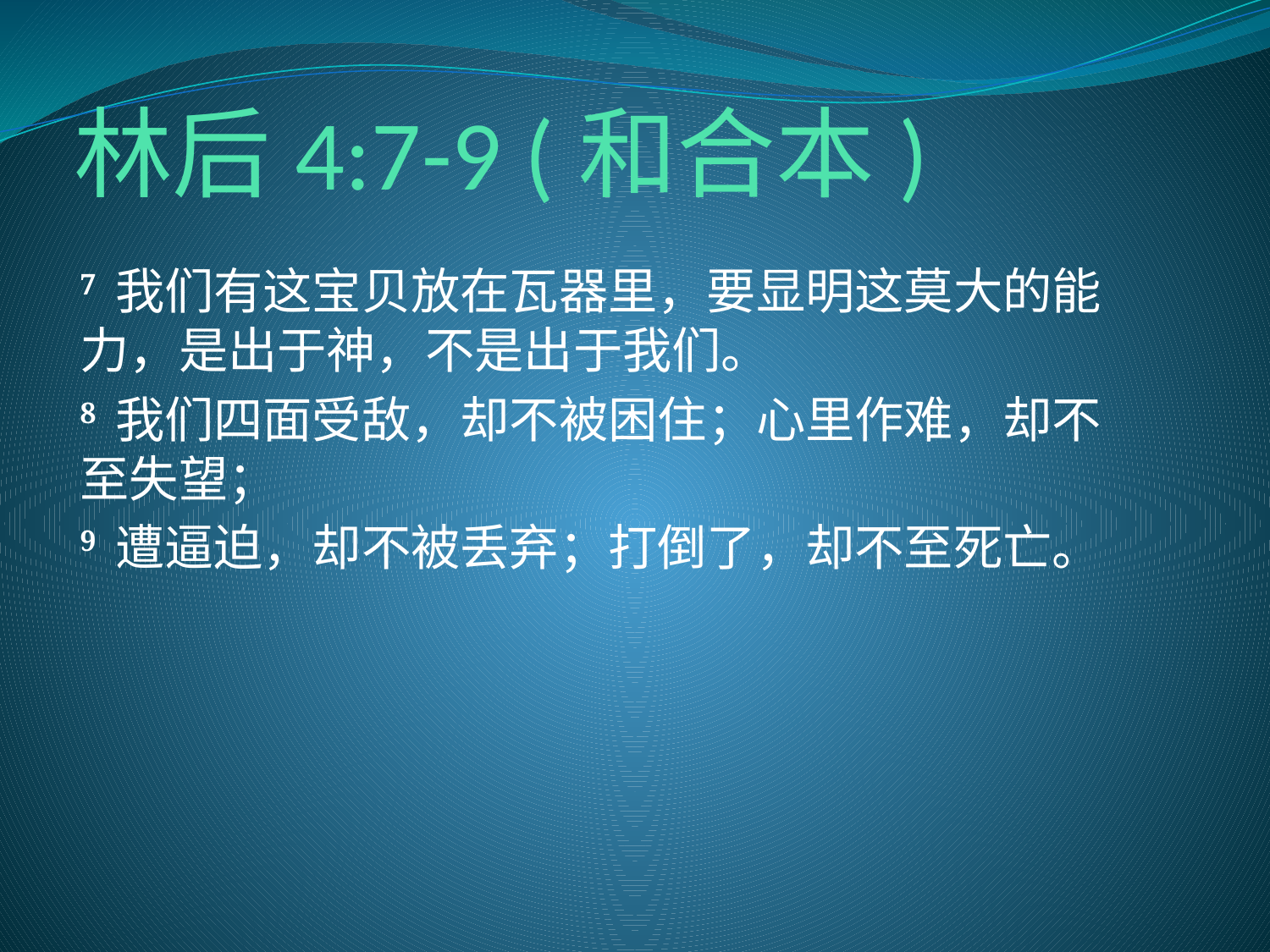

# 林后4:7-9 (和合本)
7 我们有这宝贝放在瓦器里，要显明这莫大的能力，是出于神，不是出于我们。
8 我们四面受敌，却不被困住；心里作难，却不至失望；
9 遭逼迫，却不被丢弃；打倒了，却不至死亡。